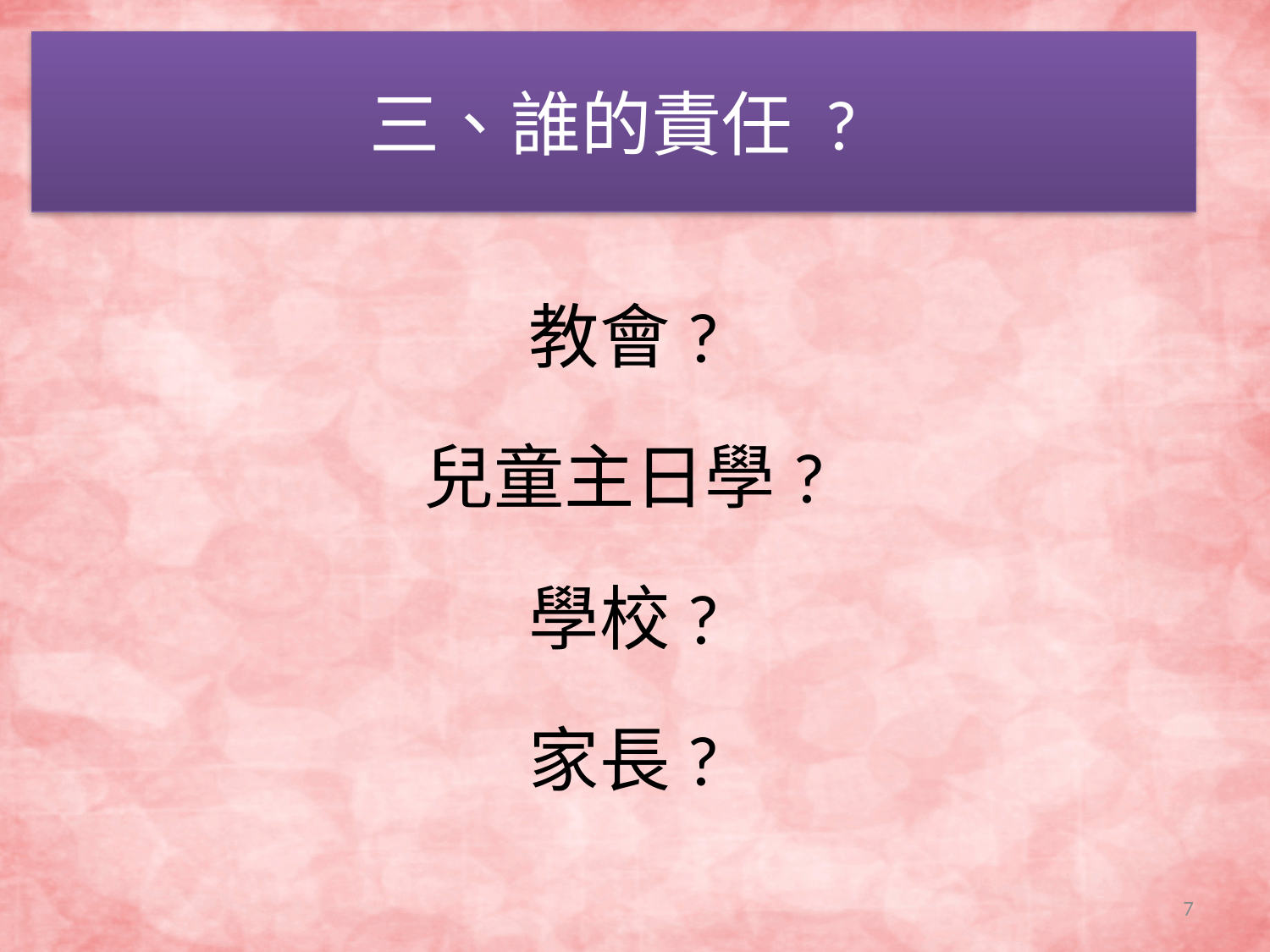

# 三、誰的責任 ?
教會?
兒童主日學?
學校?
家長?
7